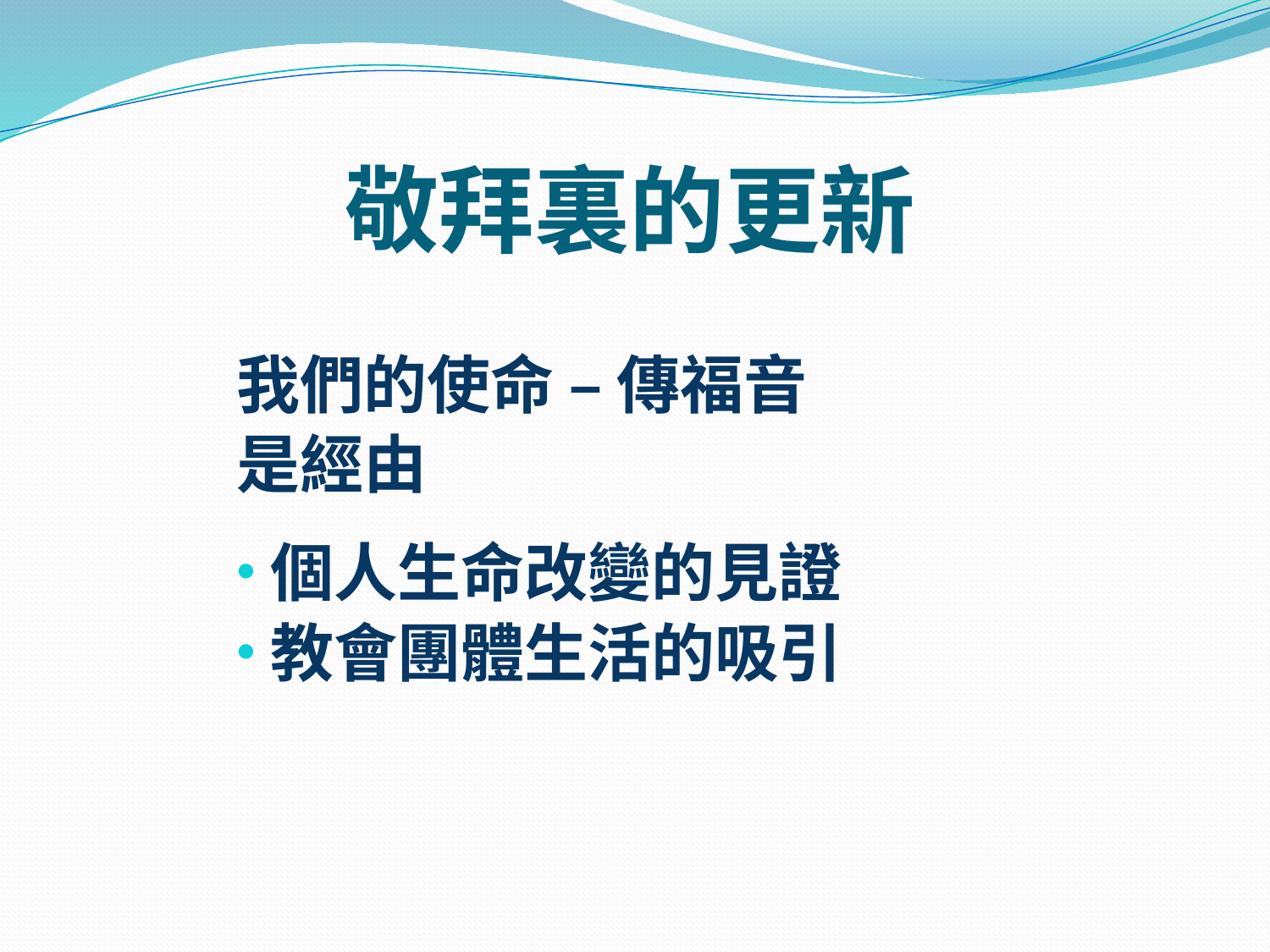

# 敬拜裏的更新
我們的使命 – 傳福音
是經由

個人生命改變的見證
教會團體生活的吸引